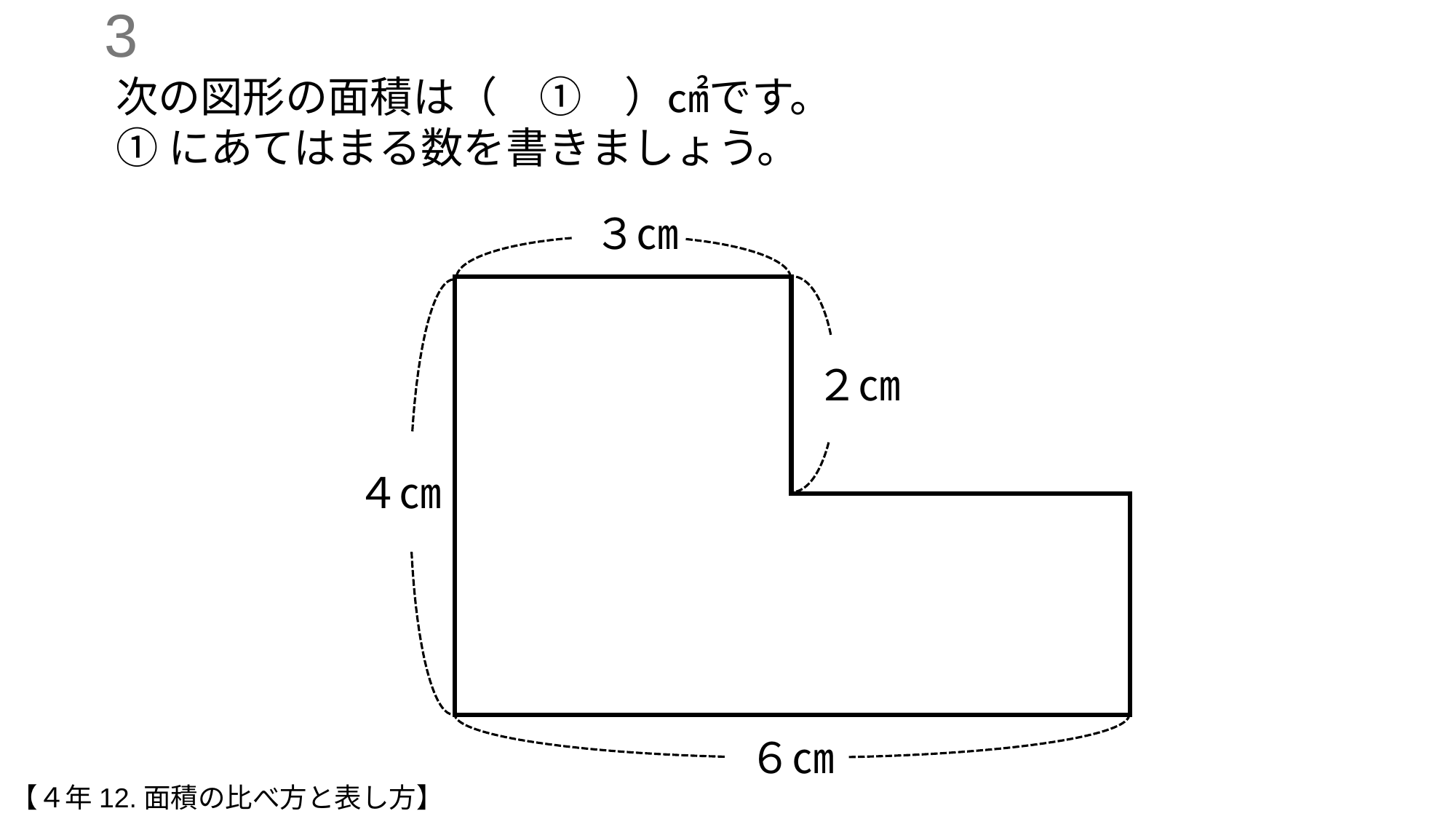

3
次の図形の面積は（　①　）㎠です。
①にあてはまる数を書きましょう。
３㎝

２㎝

４㎝

６㎝
【４年12.面積の比べ方と表し方】